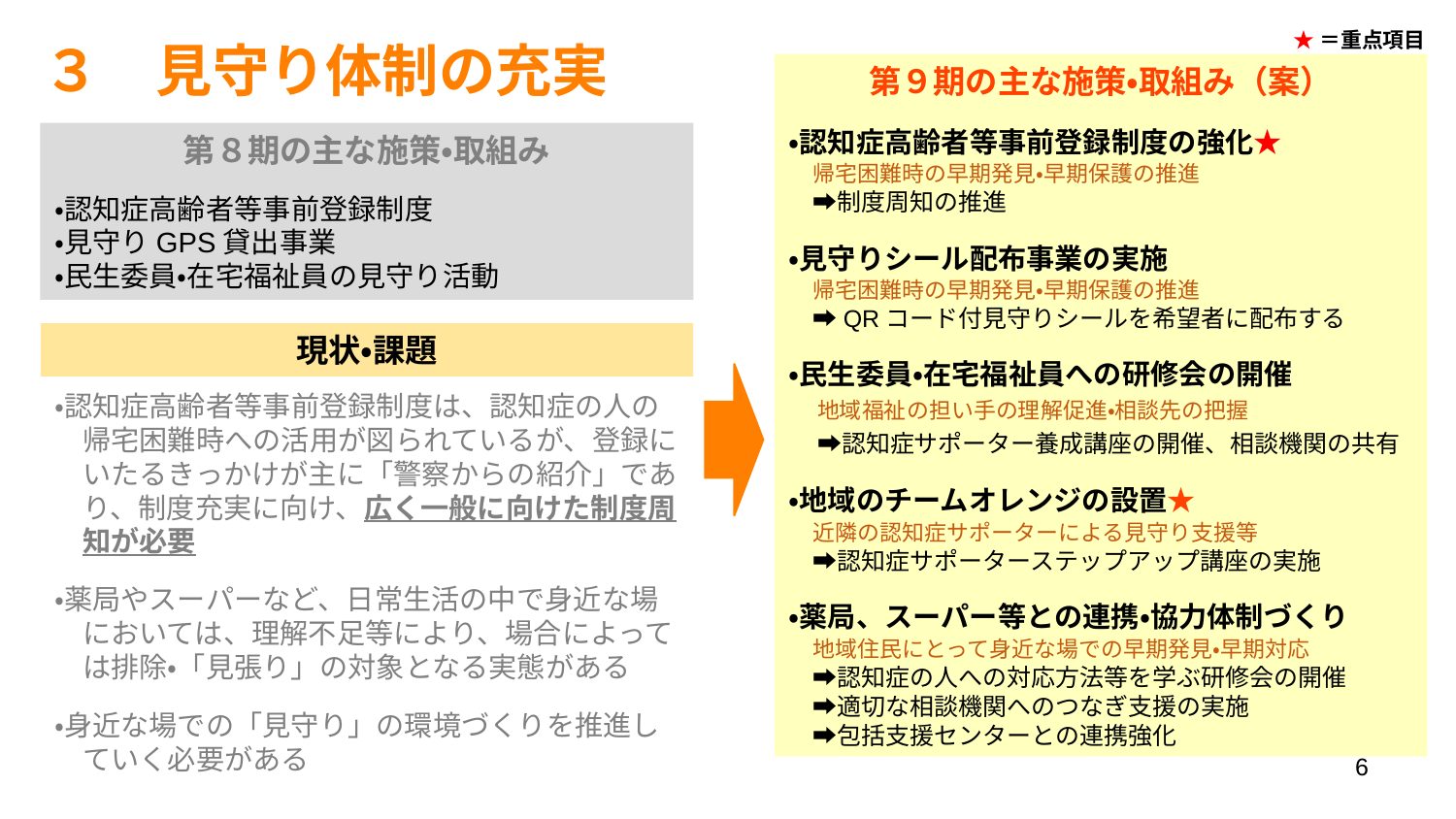

★＝重点項目
３　見守り体制の充実
第９期の主な施策・取組み（案）

・認知症高齢者等事前登録制度の強化★
　帰宅困難時の早期発見・早期保護の推進
　➡制度周知の推進

・見守りシール配布事業の実施
　帰宅困難時の早期発見・早期保護の推進
　➡QRコード付見守りシールを希望者に配布する

・民生委員・在宅福祉員への研修会の開催
　地域福祉の担い手の理解促進・相談先の把握
　➡認知症サポーター養成講座の開催、相談機関の共有

・地域のチームオレンジの設置★
　近隣の認知症サポーターによる見守り支援等
　➡認知症サポーターステップアップ講座の実施

・薬局、スーパー等との連携・協力体制づくり
　地域住民にとって身近な場での早期発見・早期対応
　➡認知症の人への対応方法等を学ぶ研修会の開催
　➡適切な相談機関へのつなぎ支援の実施
　➡包括支援センターとの連携強化
第８期の主な施策・取組み

・認知症高齢者等事前登録制度
・見守りGPS貸出事業
・民生委員・在宅福祉員の見守り活動
現状・課題

・認知症高齢者等事前登録制度は、認知症の人の
　帰宅困難時への活用が図られているが、登録に
　いたるきっかけが主に「警察からの紹介」であ
　り、制度充実に向け、広く一般に向けた制度周
　知が必要

・薬局やスーパーなど、日常生活の中で身近な場
　においては、理解不足等により、場合によって
　は排除・「見張り」の対象となる実態がある

・身近な場での「見守り」の環境づくりを推進し
　ていく必要がある
6